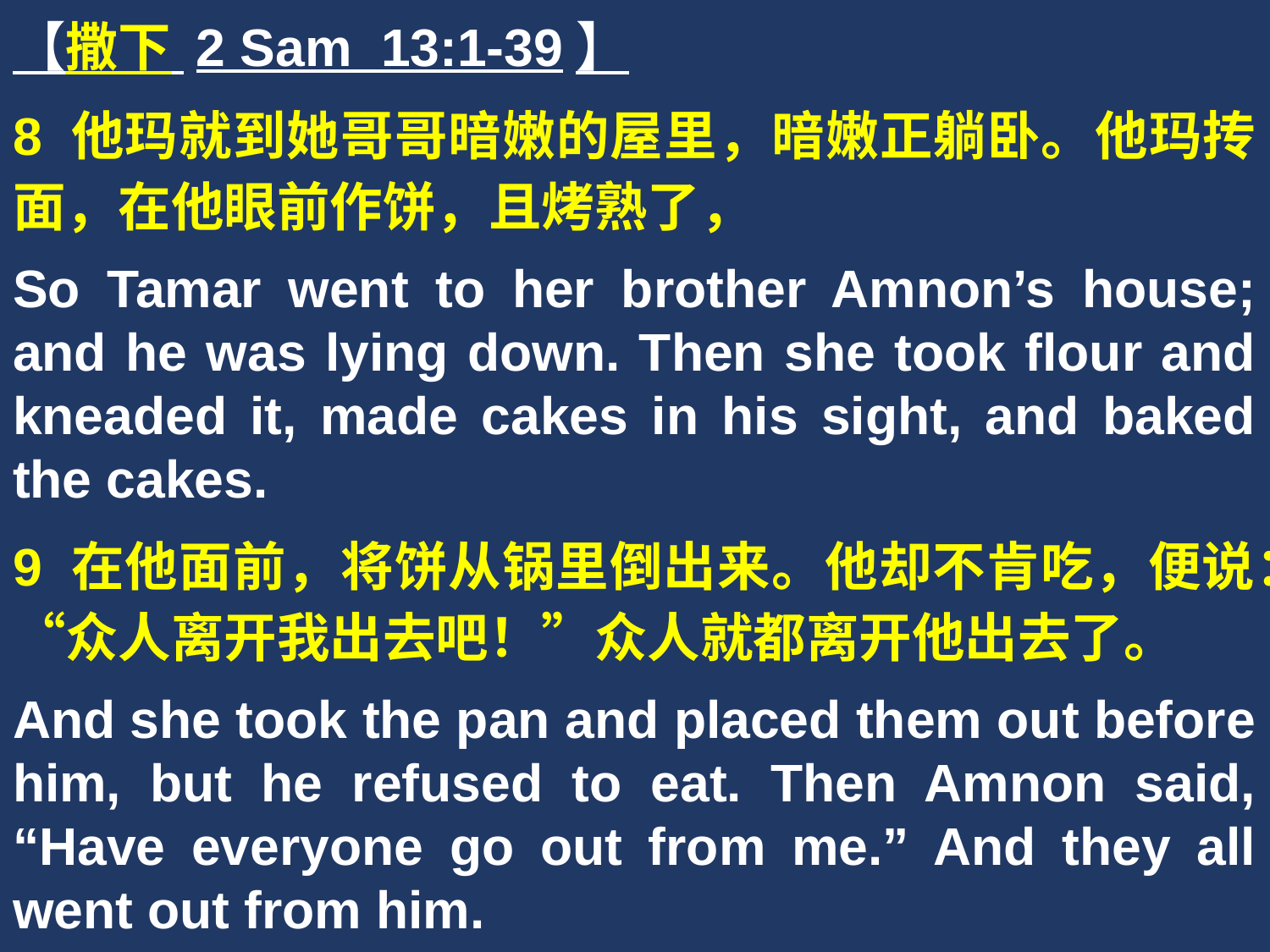

【撒下 2 Sam  13:1-39】
8 他玛就到她哥哥暗嫩的屋里，暗嫩正躺卧。他玛抟面，在他眼前作饼，且烤熟了，
So Tamar went to her brother Amnon’s house; and he was lying down. Then she took flour and kneaded it, made cakes in his sight, and baked the cakes.
9 在他面前，将饼从锅里倒出来。他却不肯吃，便说：“众人离开我出去吧！”众人就都离开他出去了。
And she took the pan and placed them out before him, but he refused to eat. Then Amnon said, “Have everyone go out from me.” And they all went out from him.